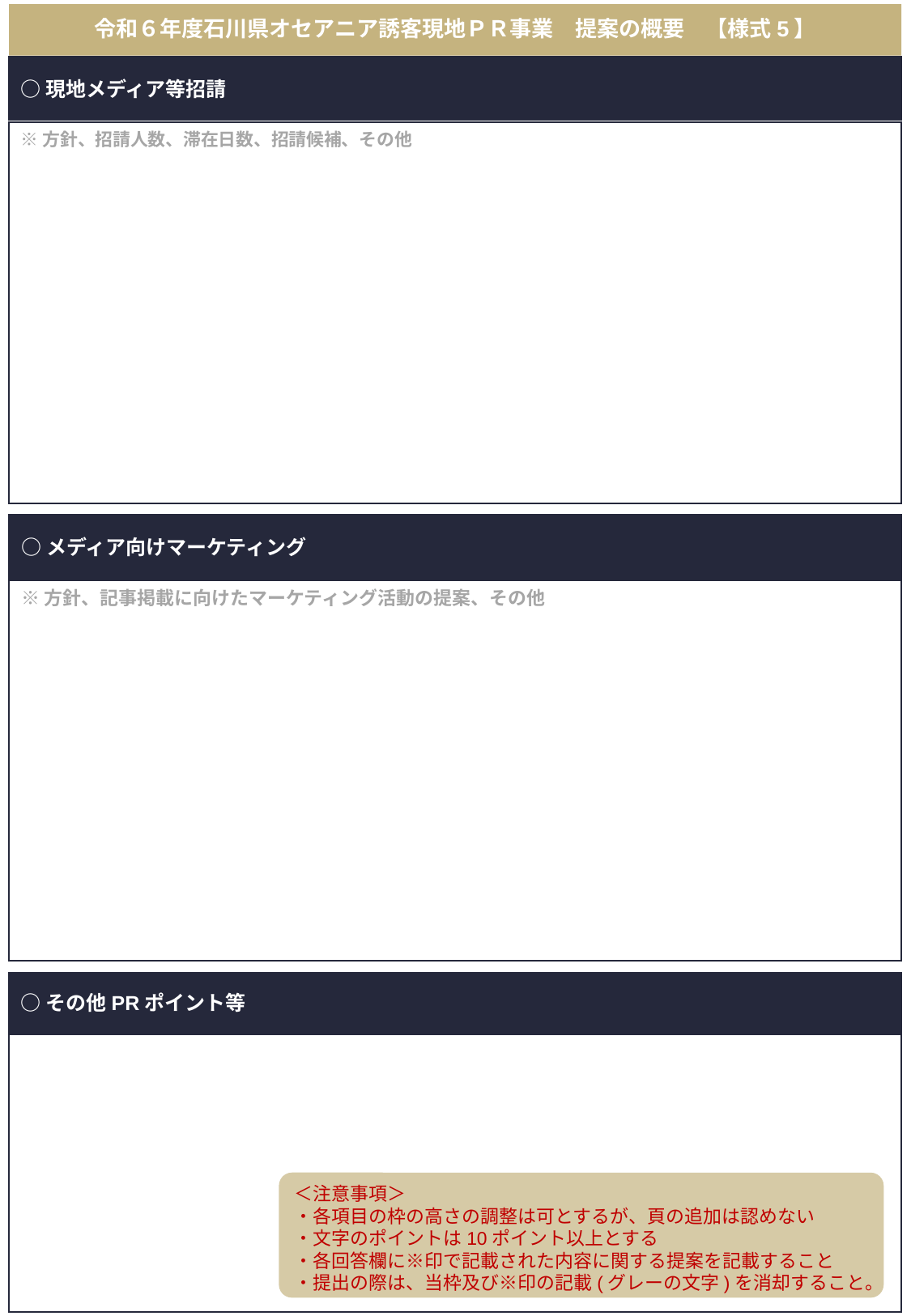

# 令和６年度石川県オセアニア誘客現地ＰＲ事業　提案の概要　【様式5】
○現地メディア等招請
※方針、招請人数、滞在日数、招請候補、その他
○メディア向けマーケティング
※方針、記事掲載に向けたマーケティング活動の提案、その他
○その他PRポイント等

＜注意事項＞
・各項目の枠の高さの調整は可とするが、頁の追加は認めない
・文字のポイントは10ポイント以上とする
・各回答欄に※印で記載された内容に関する提案を記載すること
・提出の際は、当枠及び※印の記載(グレーの文字)を消却すること。